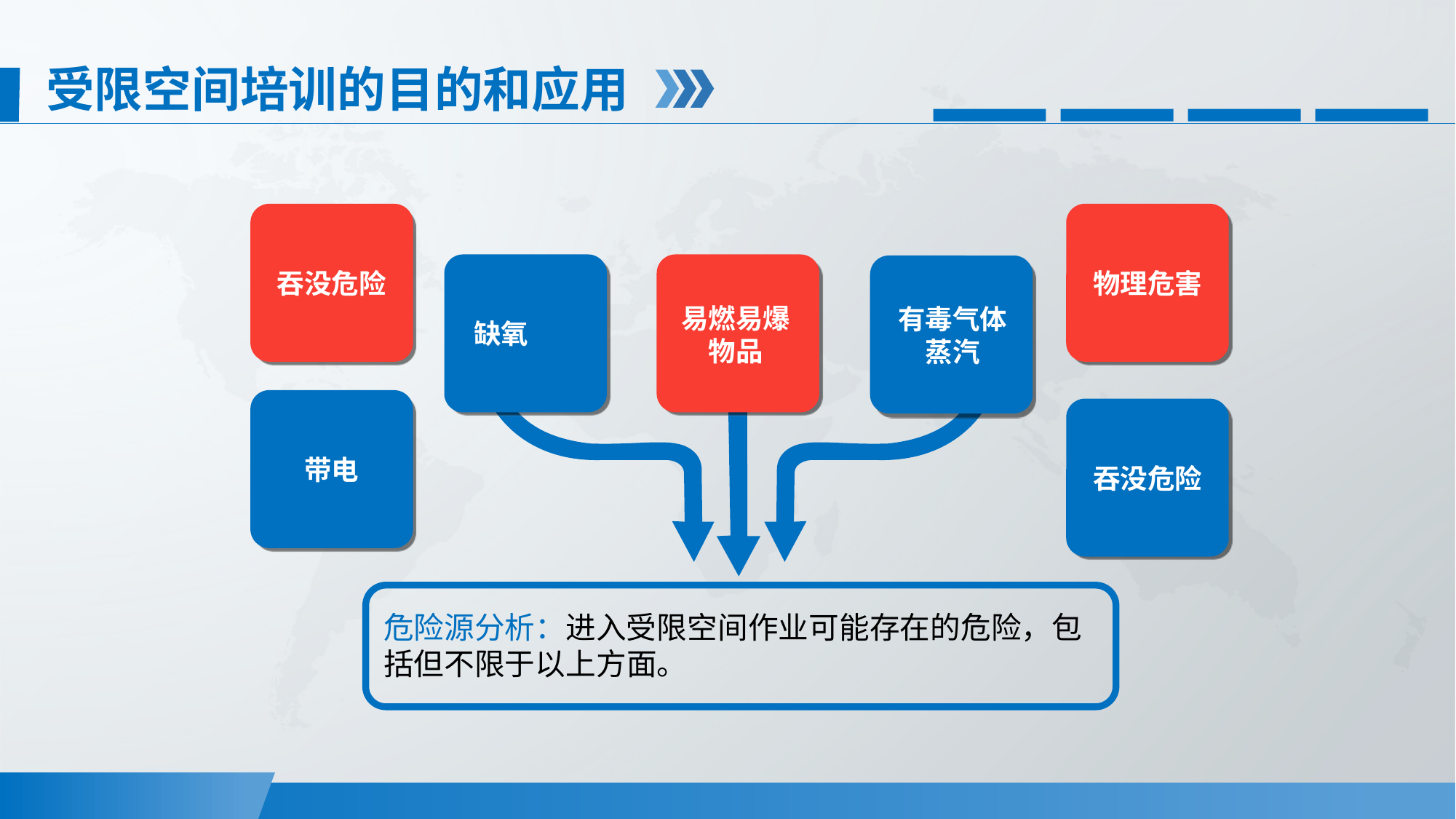

受限空间培训的目的和应用

吞没危险
物理危害

易燃易爆
物品
有毒气体
蒸汽
缺氧

带电

吞没危险

危险源分析：进入受限空间作业可能存在的危险，包括但不限于以上方面。